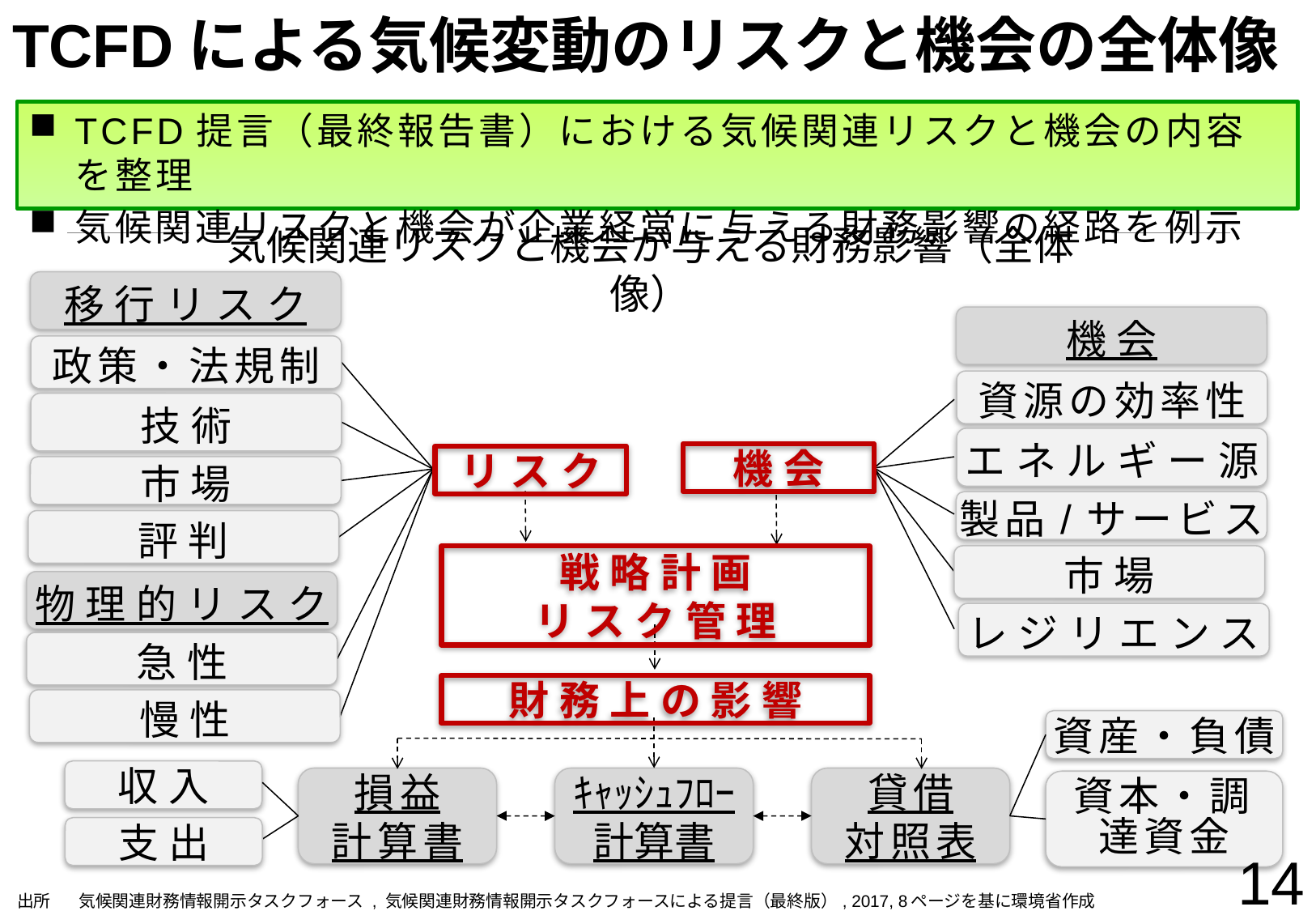

# TCFDによる気候変動のリスクと機会の全体像
TCFD提言（最終報告書）における気候関連リスクと機会の内容を整理
気候関連リスクと機会が企業経営に与える財務影響の経路を例示
気候関連リスクと機会が与える財務影響（全体像）
移行リスク
機会
政策・法規制
資産・負債
損益
計算書
貸借
対照表
ｷｬｯｼｭﾌﾛｰ計算書
資本・調達資金
資源の効率性
技術
エネルギー源
機会
リスク
市場
製品/サービス
評判
市場
戦略計画
リスク管理
物理的リスク
レジリエンス
急性
財務上の影響
慢性
収入
支出
14
| 出所 | 気候関連財務情報開示タスクフォース , 気候関連財務情報開示タスクフォースによる提言（最終版）, 2017, 8ページを基に環境省作成 |
| --- | --- |